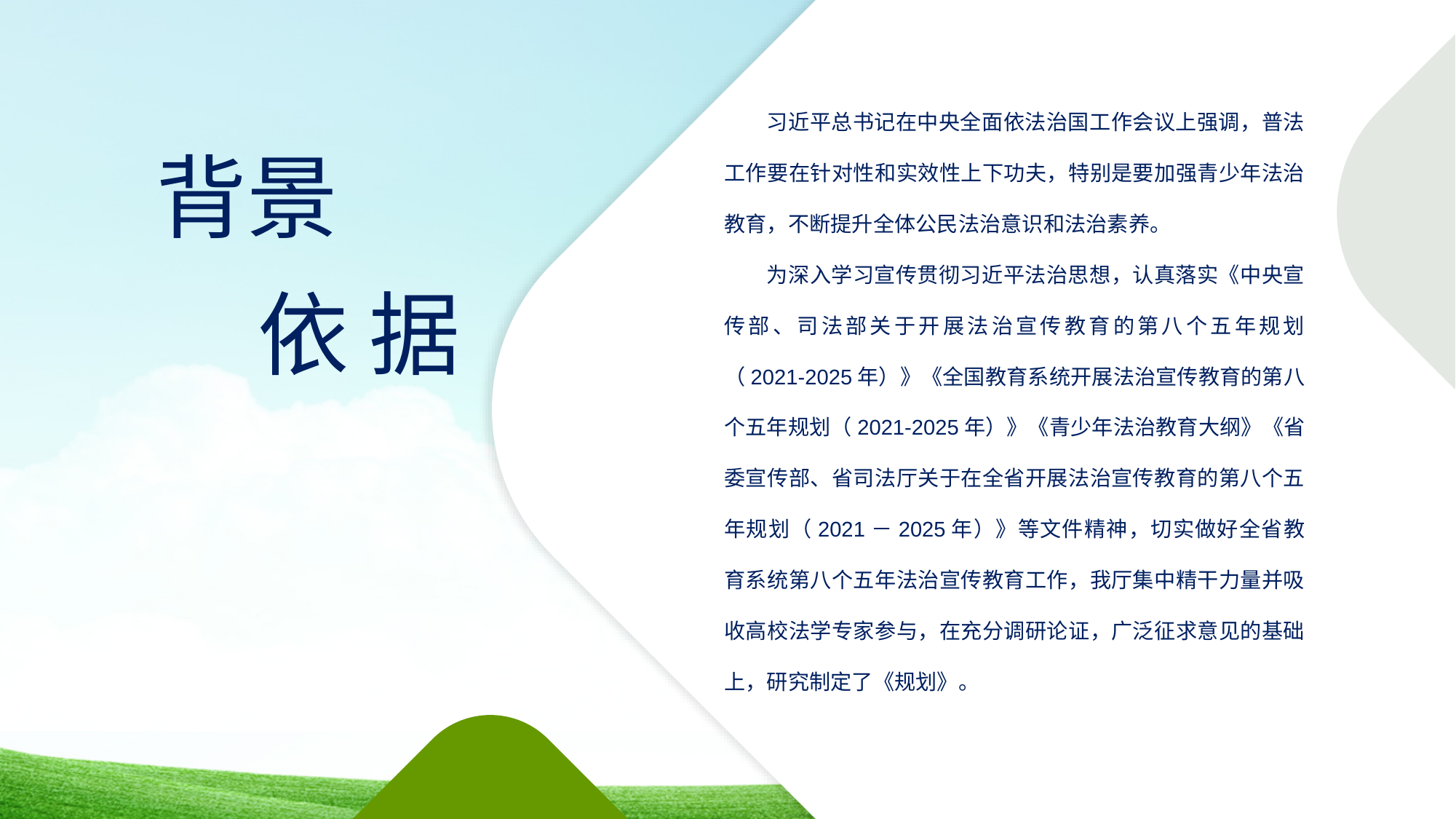

关于加强教育行政执法工作的意见

习近平总书记在中央全面依法治国工作会议上强调，普法工作要在针对性和实效性上下功夫，特别是要加强青少年法治教育，不断提升全体公民法治意识和法治素养。
为深入学习宣传贯彻习近平法治思想，认真落实《中央宣传部、司法部关于开展法治宣传教育的第八个五年规划（2021-2025年）》《全国教育系统开展法治宣传教育的第八个五年规划（2021-2025年）》《青少年法治教育大纲》《省委宣传部、省司法厅关于在全省开展法治宣传教育的第八个五年规划（2021－2025年）》等文件精神，切实做好全省教育系统第八个五年法治宣传教育工作，我厅集中精干力量并吸收高校法学专家参与，在充分调研论证，广泛征求意见的基础上，研究制定了《规划》。
背景
依 据